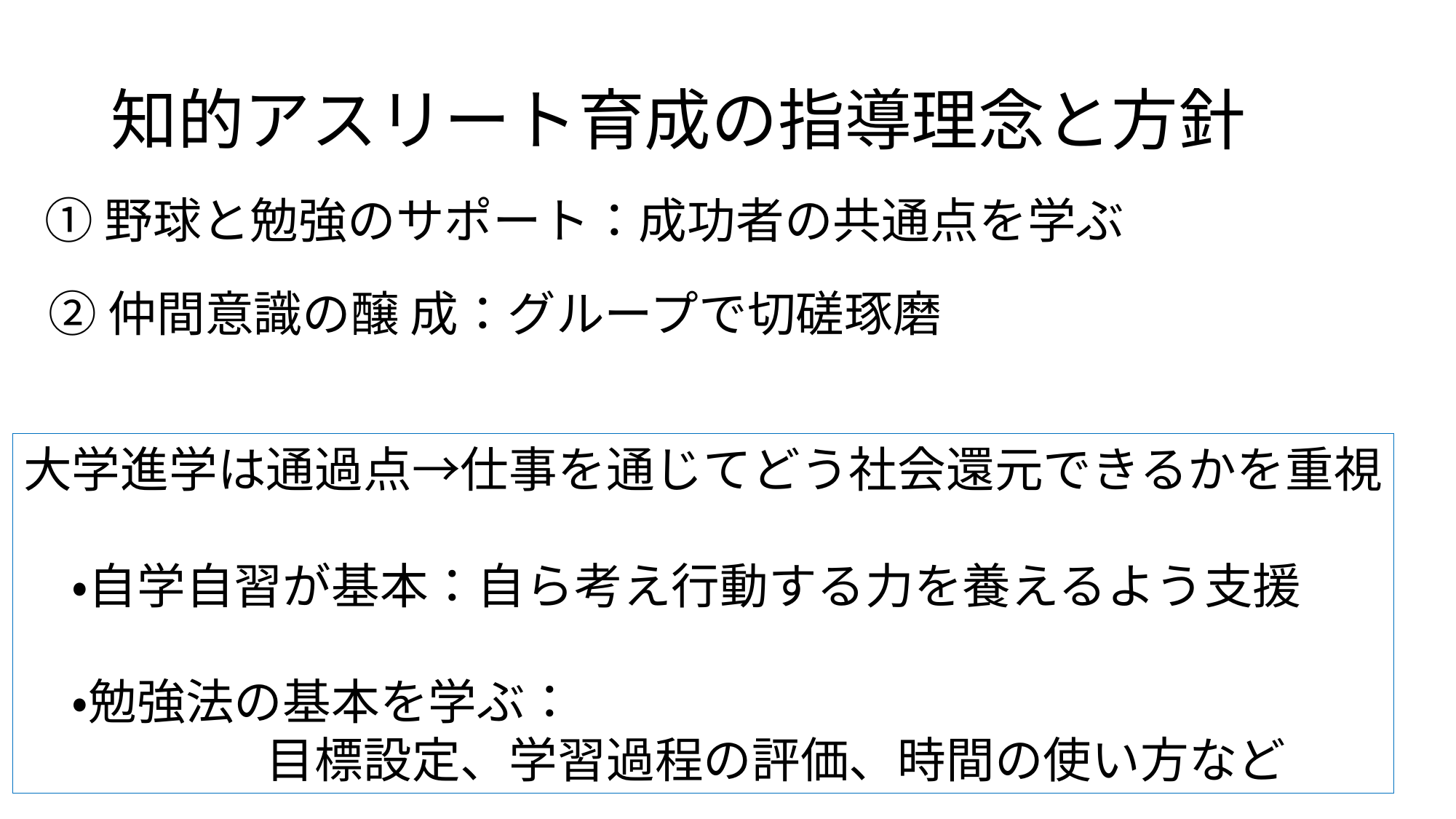

# 知的アスリート育成の指導理念と方針
①野球と勉強のサポート：成功者の共通点を学ぶ
②仲間意識の醸 成：グループで切磋琢磨
大学進学は通過点→仕事を通じてどう社会還元できるかを重視

　・自学自習が基本：自ら考え行動する力を養えるよう支援

　・勉強法の基本を学ぶ：
　　　　　目標設定、学習過程の評価、時間の使い方など